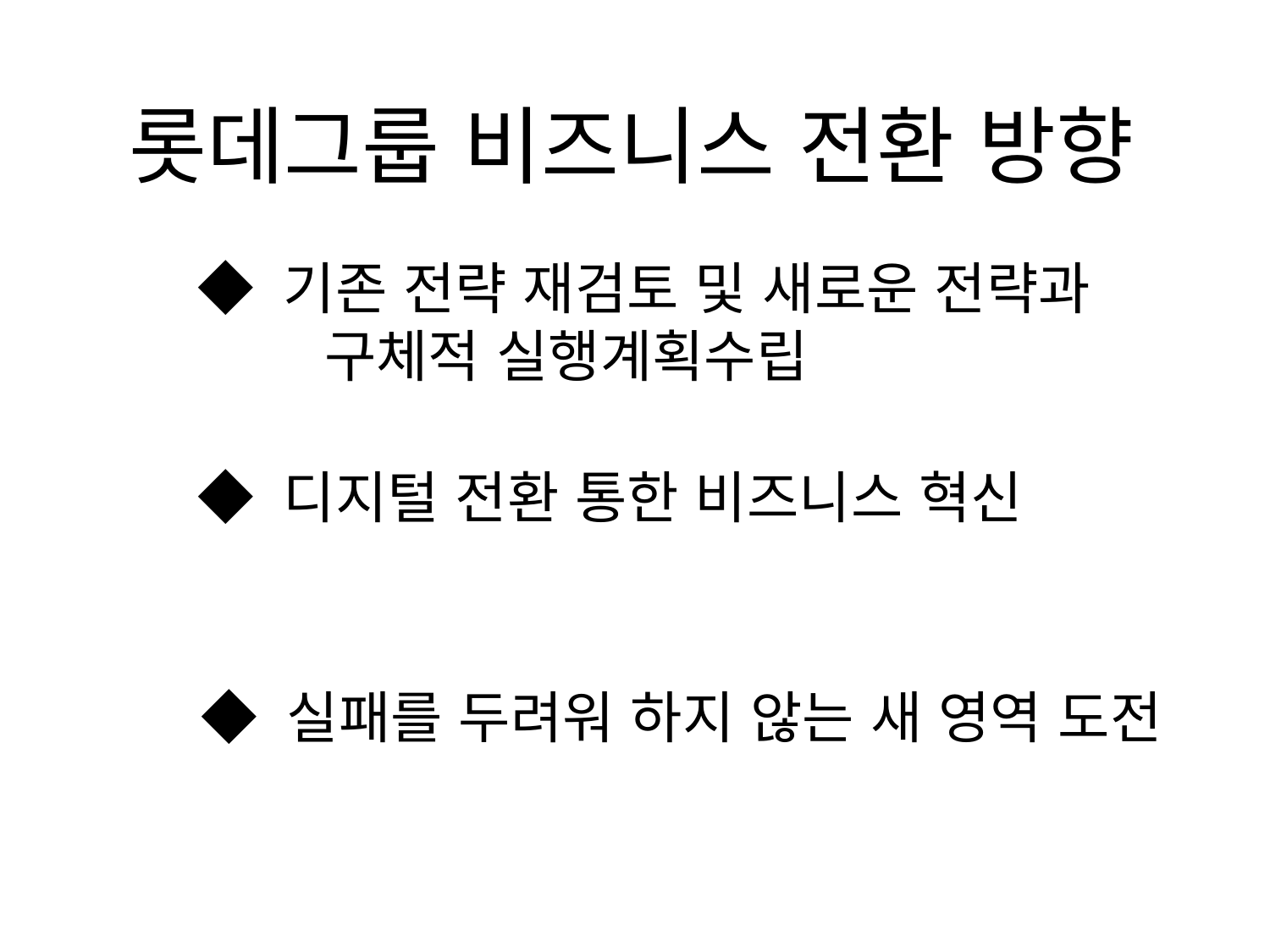

롯데그룹 비즈니스 전환 방향
◆ 기존 전략 재검토 및 새로운 전략과 	구체적 실행계획수립
◆ 디지털 전환 통한 비즈니스 혁신
◆ 실패를 두려워 하지 않는 새 영역 도전